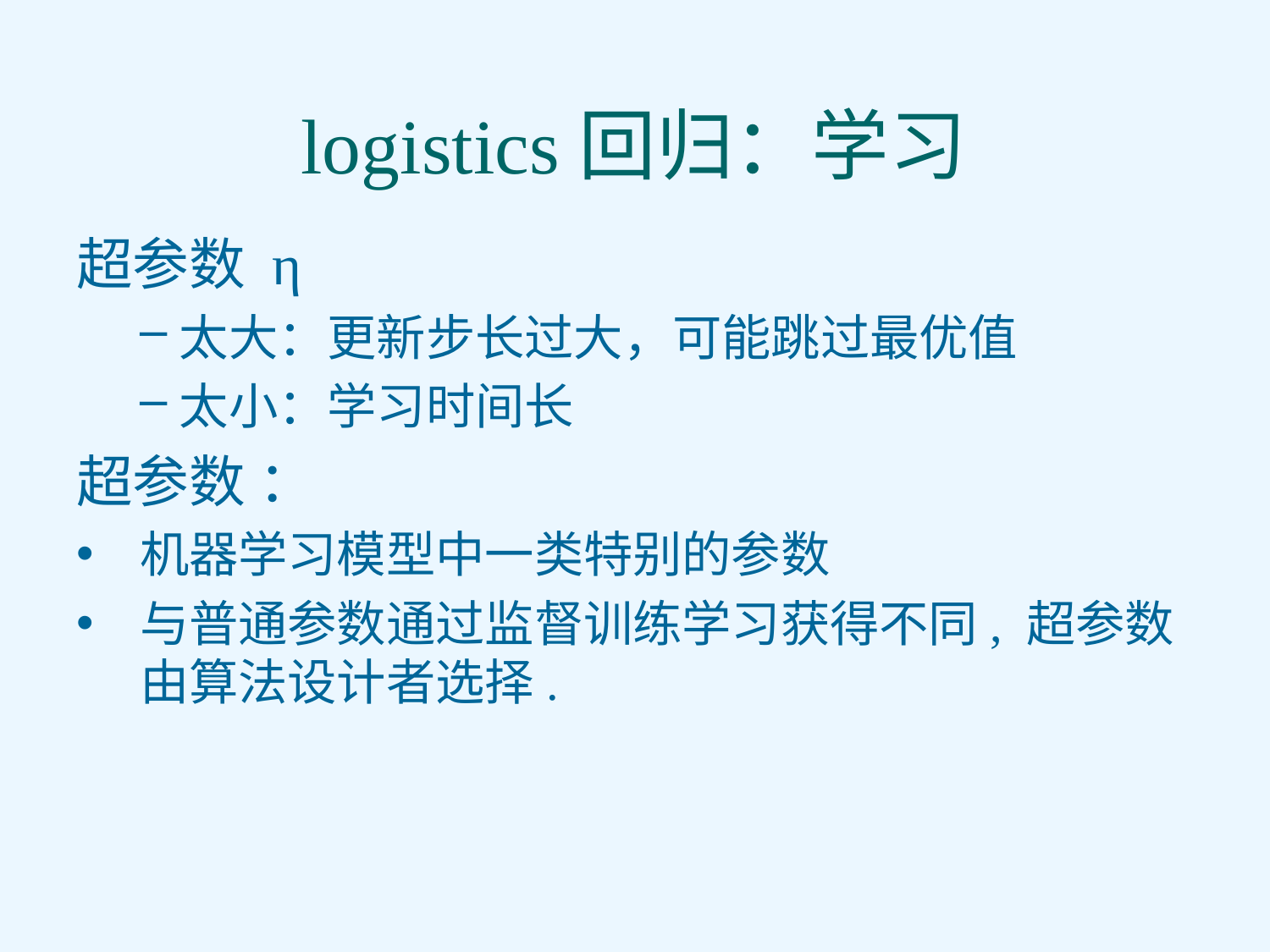

# logistics回归：学习
超参数 η
太大：更新步长过大，可能跳过最优值
太小：学习时间长
超参数 ：
机器学习模型中一类特别的参数
与普通参数通过监督训练学习获得不同, 超参数由算法设计者选择.